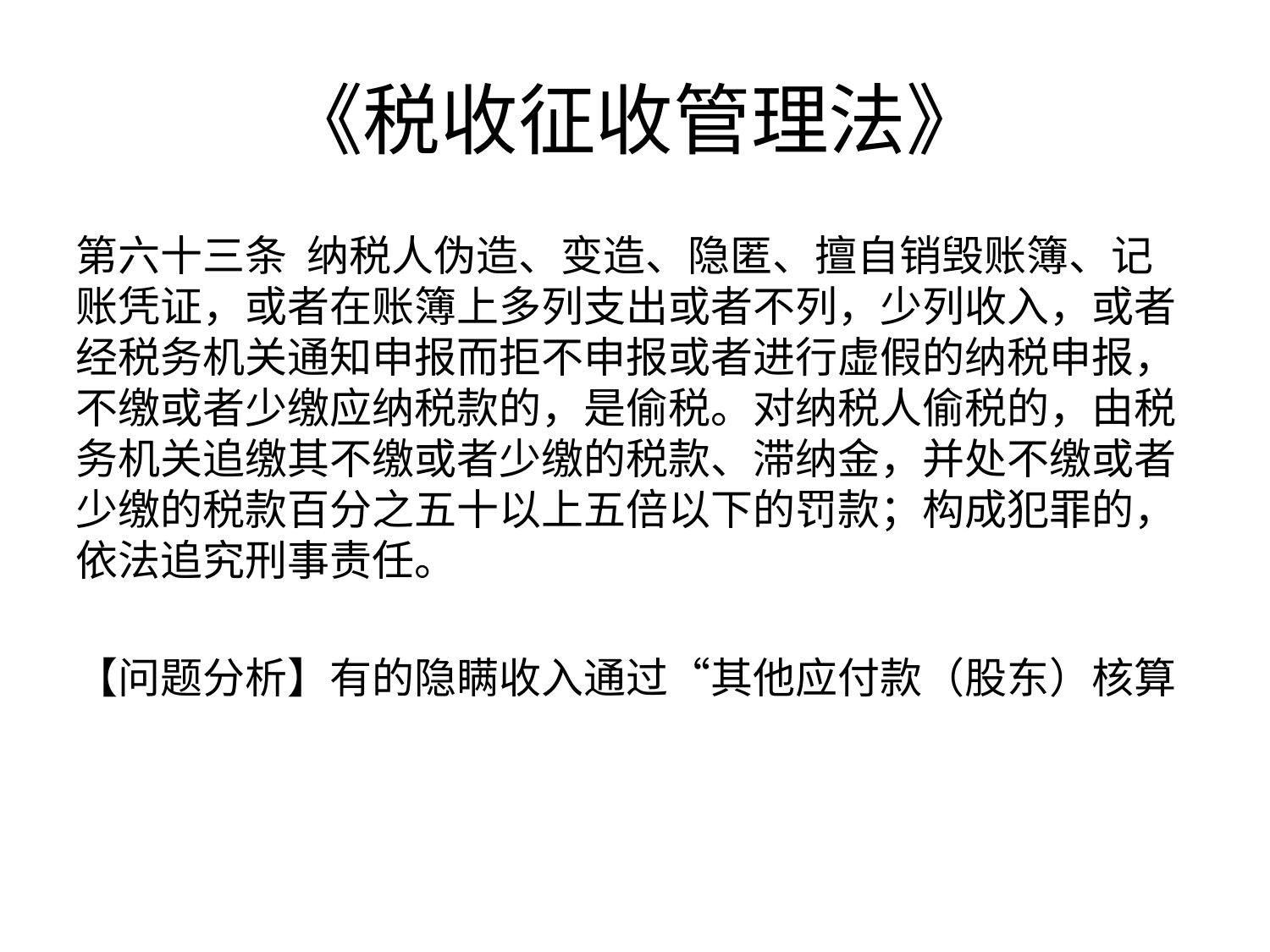

# 《税收征收管理法》
第六十三条  纳税人伪造、变造、隐匿、擅自销毁账簿、记账凭证，或者在账簿上多列支出或者不列，少列收入，或者经税务机关通知申报而拒不申报或者进行虚假的纳税申报，不缴或者少缴应纳税款的，是偷税。对纳税人偷税的，由税务机关追缴其不缴或者少缴的税款、滞纳金，并处不缴或者少缴的税款百分之五十以上五倍以下的罚款；构成犯罪的，依法追究刑事责任。

【问题分析】有的隐瞒收入通过“其他应付款（股东）核算